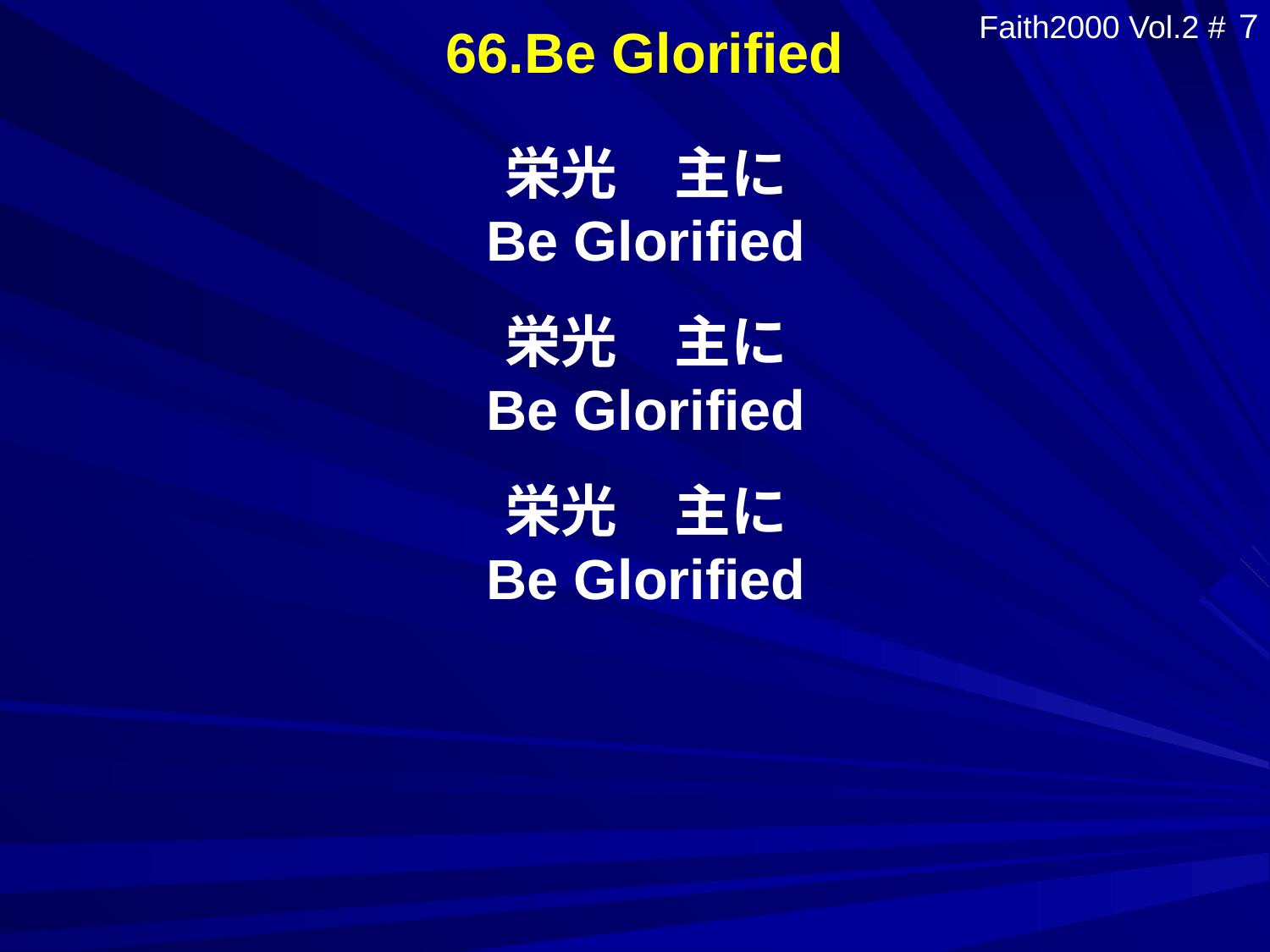

66.Be Glorified
Faith2000 Vol.2 #７
栄光　主に
Be Glorified

栄光　主に
Be Glorified

栄光　主に
Be Glorified